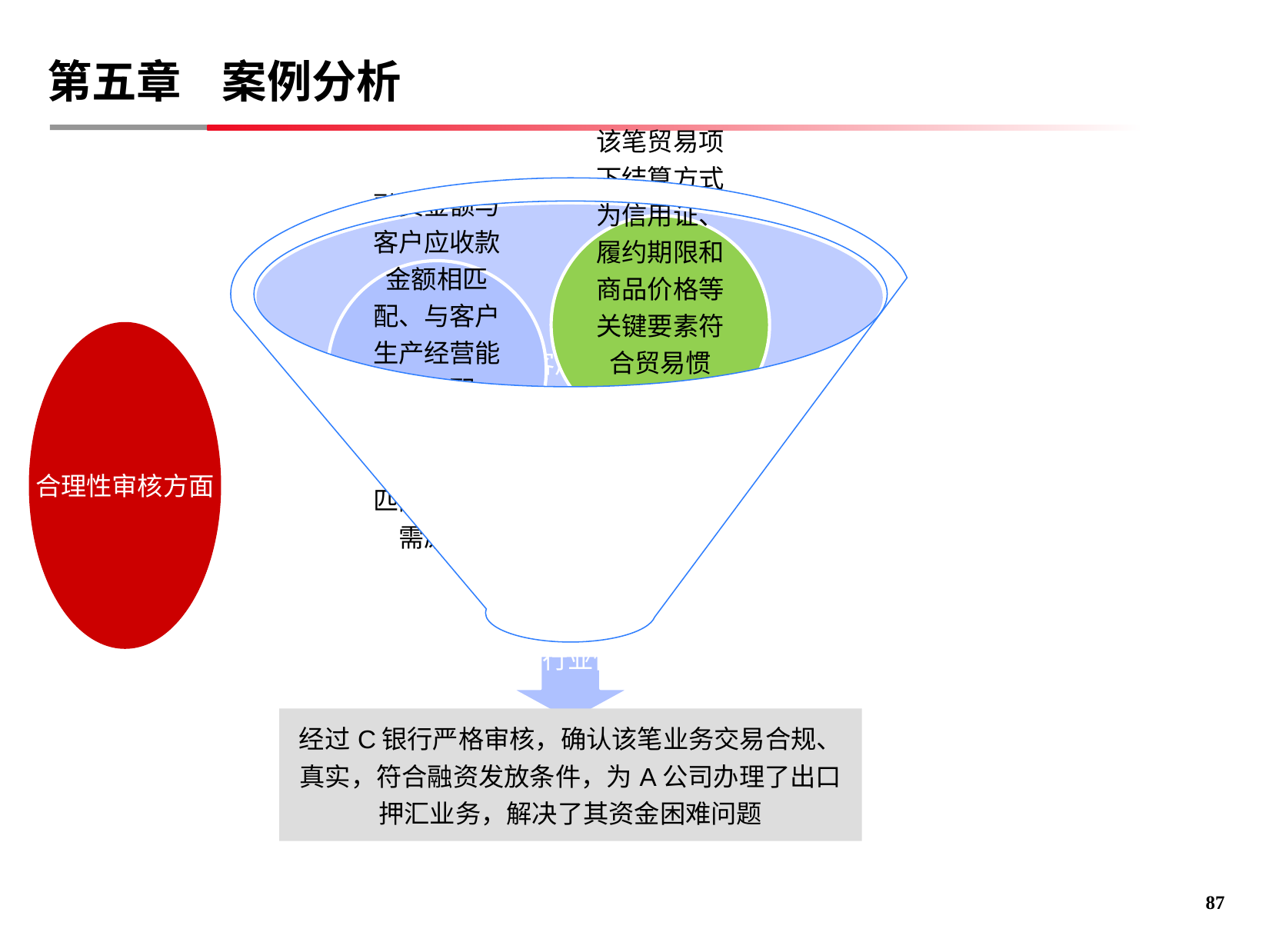

第五章    案例分析
融资金额与客户应收款金额相匹配、与客户生产经营能力相匹配，融资期限应与贸易周期匹配符合实需原则
经过C银行严格审核，确认该笔业务交易合规、真实，符合融资发放条件，为A公司办理了出口押汇业务，解决了其资金困难问题
合理性审核方面
87